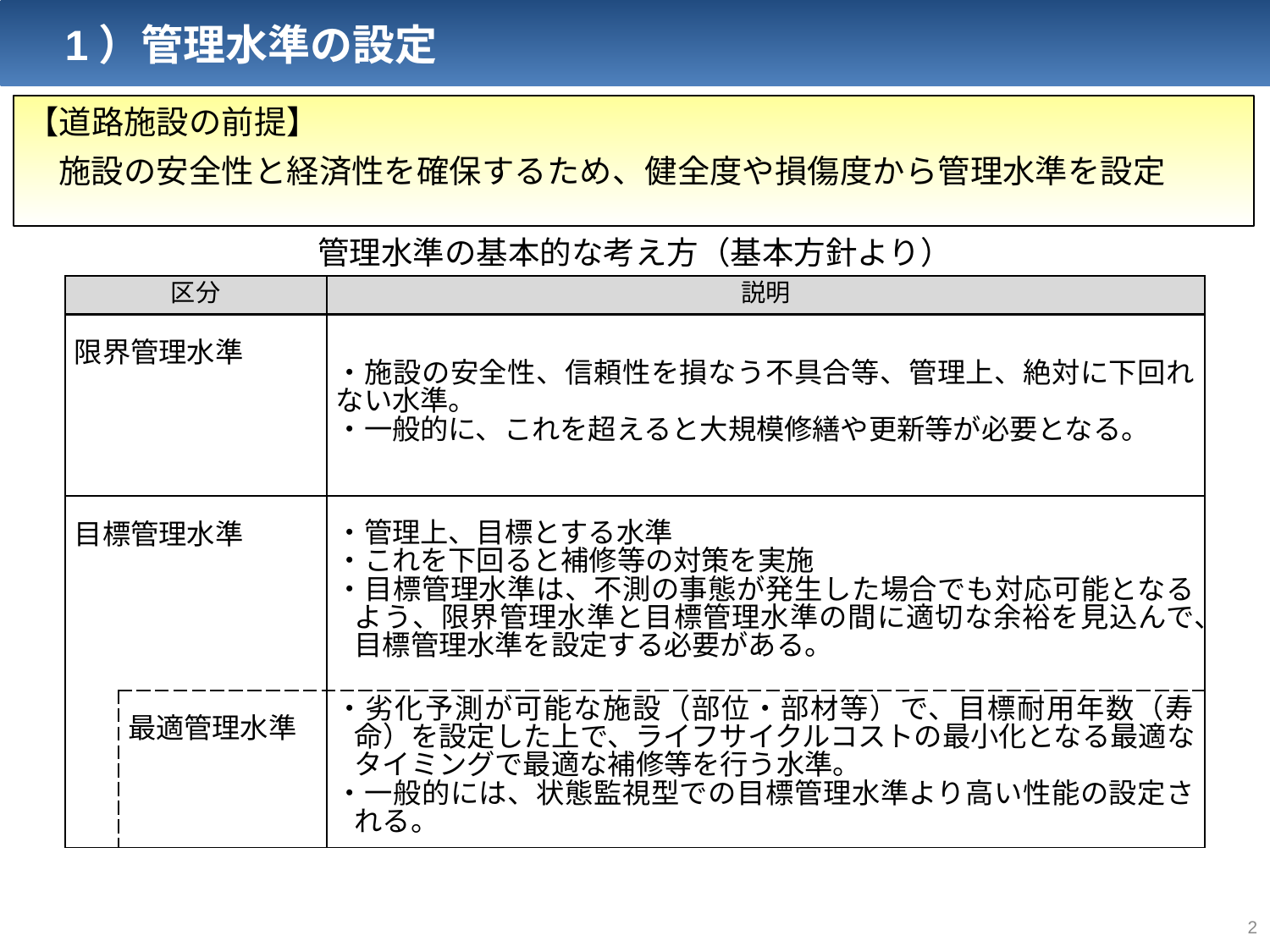

1）管理水準の設定
【道路施設の前提】
　施設の安全性と経済性を確保するため、健全度や損傷度から管理水準を設定
管理水準の基本的な考え方（基本方針より）
| 区分 |  | 説明 |
| --- | --- | --- |
| 限界管理水準 |  | ・施設の安全性、信頼性を損なう不具合等、管理上、絶対に下回れない水準。 ・一般的に、これを超えると大規模修繕や更新等が必要となる。 |
| 目標管理水準 |  | ・管理上、目標とする水準 ・これを下回ると補修等の対策を実施 ・目標管理水準は、不測の事態が発生した場合でも対応可能となるよう、限界管理水準と目標管理水準の間に適切な余裕を見込んで、目標管理水準を設定する必要がある。 |
|  | 最適管理水準 | ・劣化予測が可能な施設（部位・部材等）で、目標耐用年数（寿命）を設定した上で、ライフサイクルコストの最小化となる最適なタイミングで最適な補修等を行う水準。 ・一般的には、状態監視型での目標管理水準より高い性能の設定される。 |
2